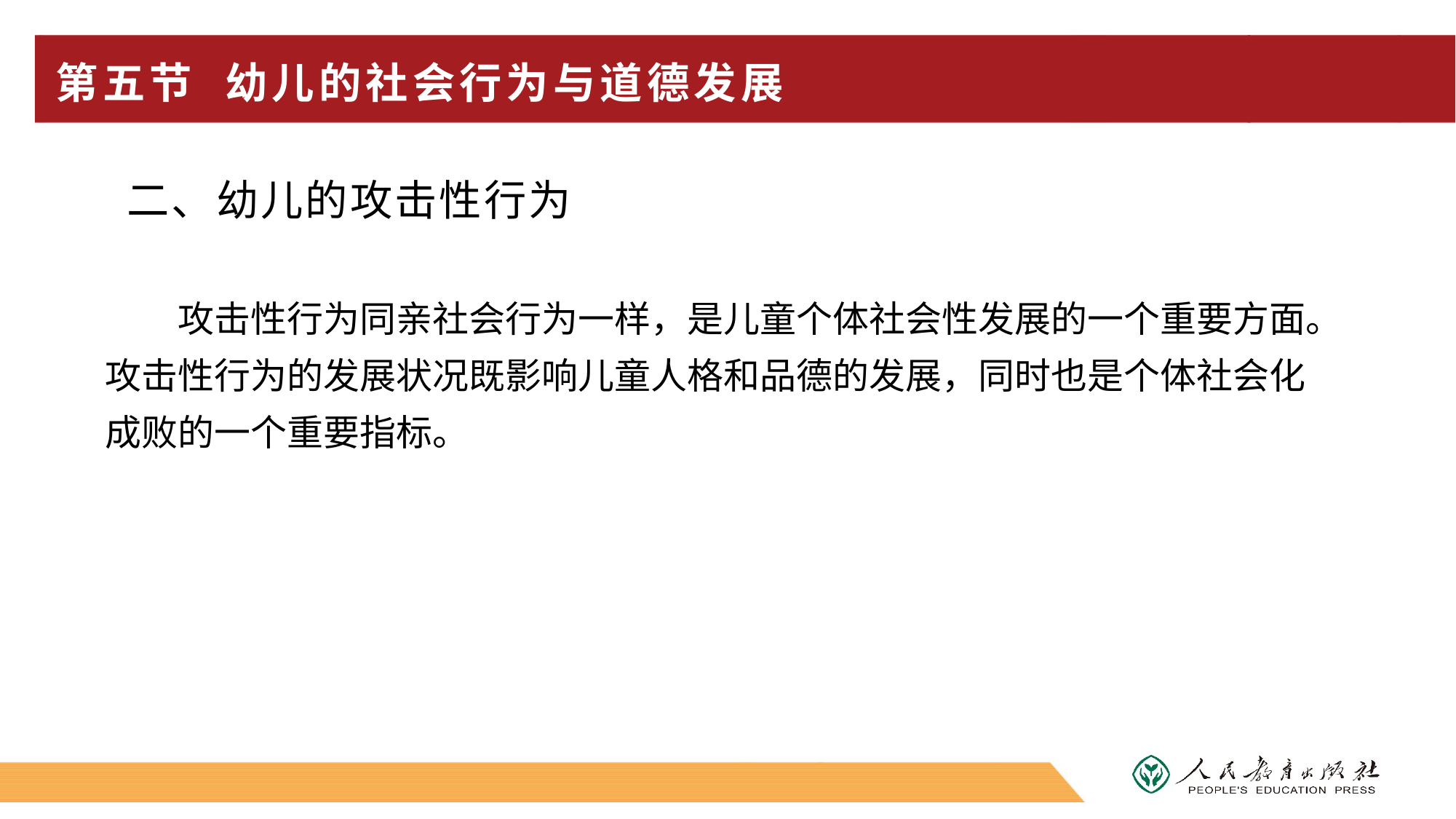

# 第五节  幼儿的社会行为与道德发展
 二、幼儿的攻击性行为
攻击性行为同亲社会行为一样，是儿童个体社会性发展的一个重要方面。攻击性行为的发展状况既影响儿童人格和品德的发展，同时也是个体社会化成败的一个重要指标。